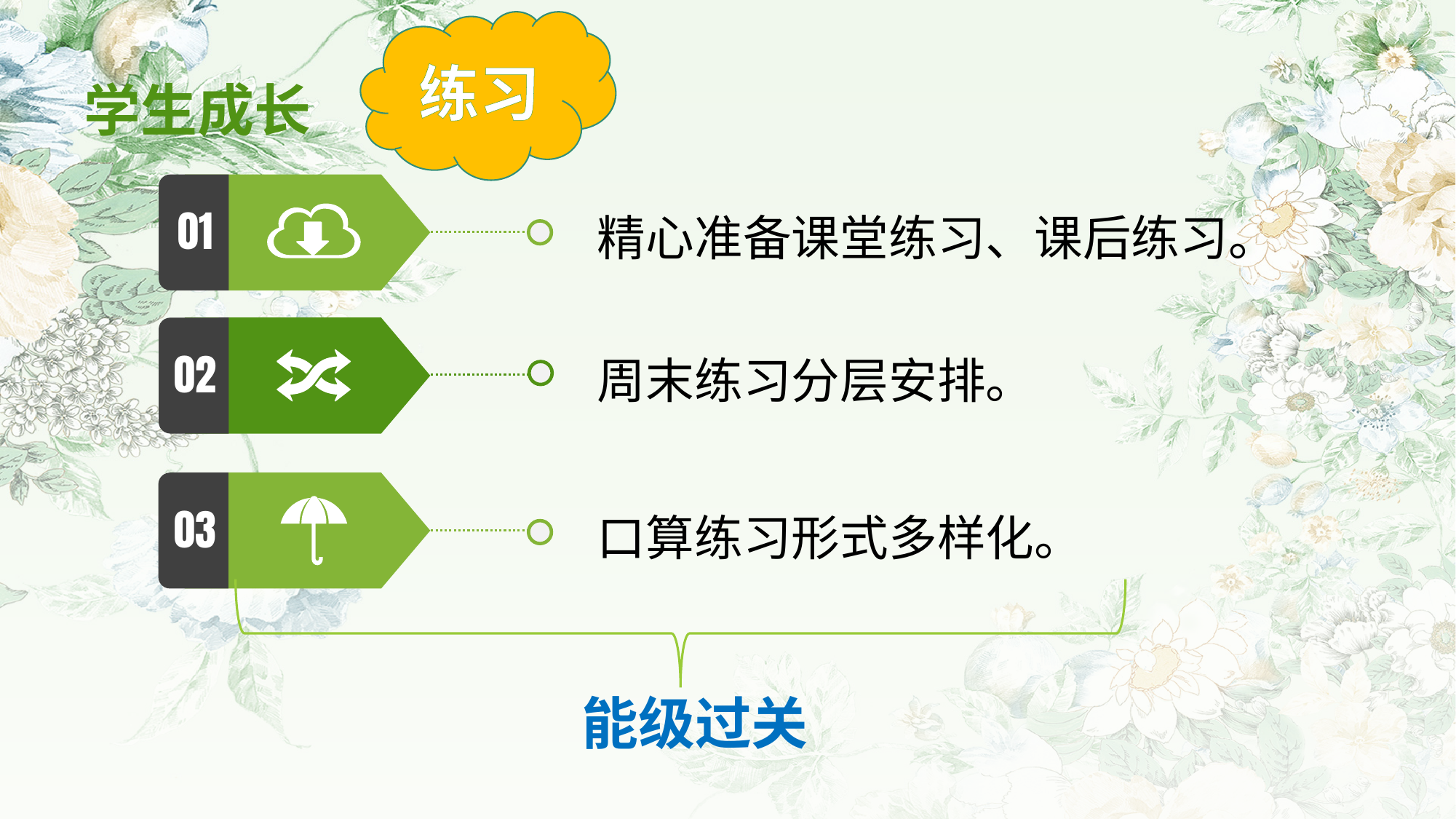

练习
学生成长

01

精心准备课堂练习、课后练习。

02

周末练习分层安排。

03

口算练习形式多样化。

能级过关